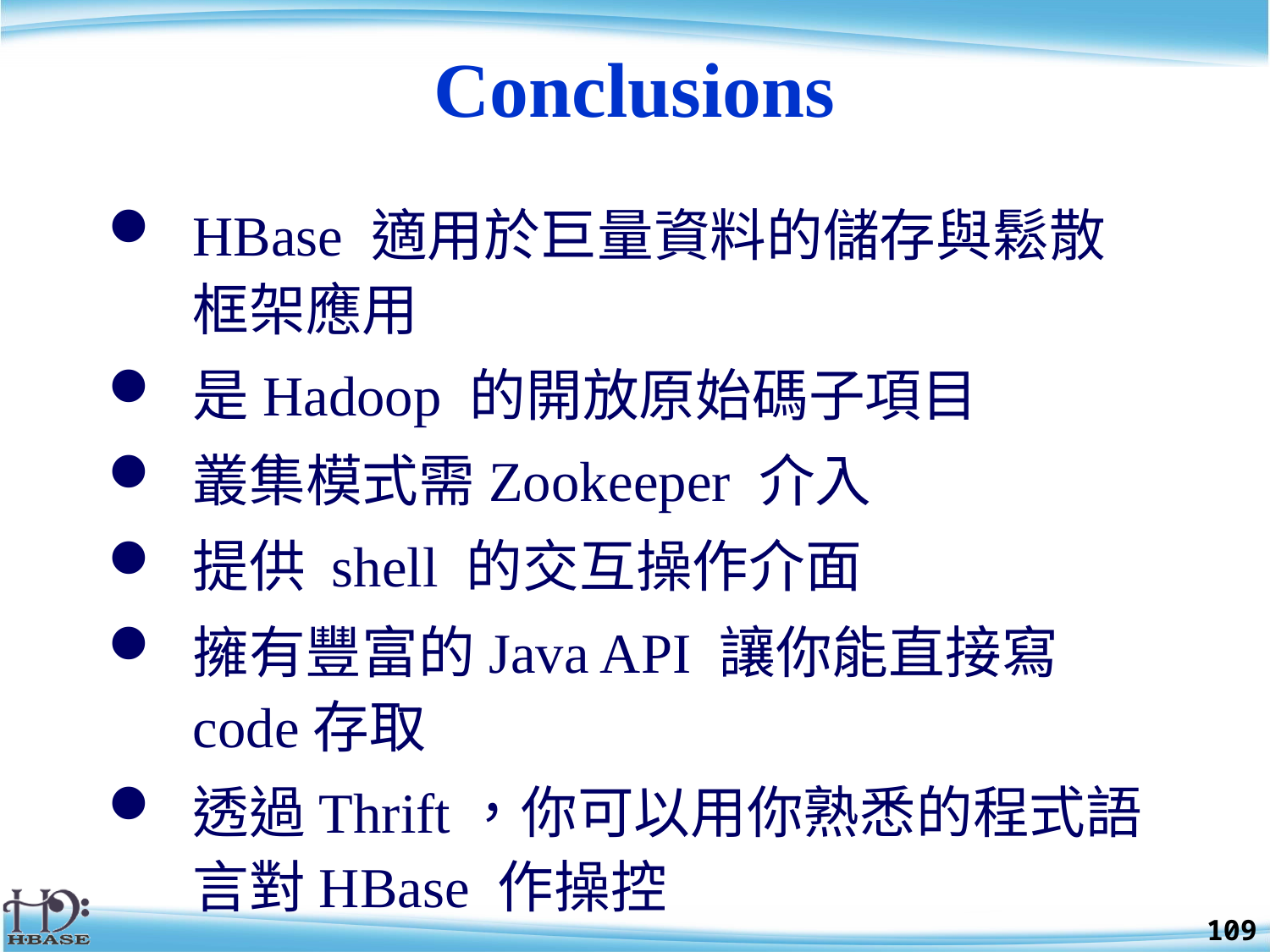

# Conclusions
HBase 適用於巨量資料的儲存與鬆散框架應用
是Hadoop 的開放原始碼子項目
叢集模式需Zookeeper 介入
提供 shell 的交互操作介面
擁有豐富的Java API 讓你能直接寫code存取
透過Thrift，你可以用你熟悉的程式語言對HBase 作操控
109